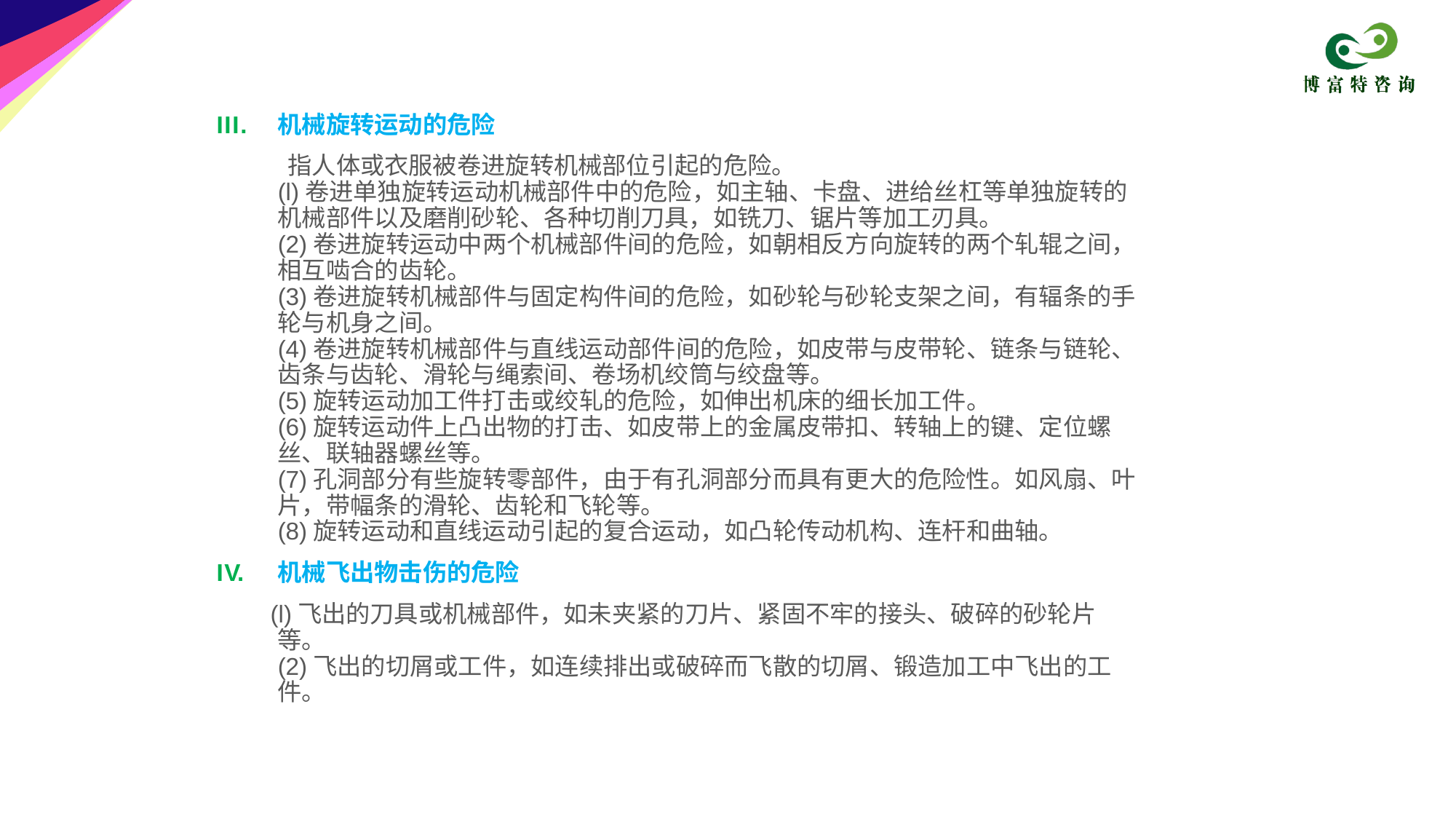

机械旋转运动的危险
            指人体或衣服被卷进旋转机械部位引起的危险。
(l)卷进单独旋转运动机械部件中的危险，如主轴、卡盘、进给丝杠等单独旋转的机械部件以及磨削砂轮、各种切削刀具，如铣刀、锯片等加工刃具。
(2)卷进旋转运动中两个机械部件间的危险，如朝相反方向旋转的两个轧辊之间，相互啮合的齿轮。
(3)卷进旋转机械部件与固定构件间的危险，如砂轮与砂轮支架之间，有辐条的手轮与机身之间。
(4)卷进旋转机械部件与直线运动部件间的危险，如皮带与皮带轮、链条与链轮、齿条与齿轮、滑轮与绳索间、卷场机绞筒与绞盘等。
(5)旋转运动加工件打击或绞轧的危险，如伸出机床的细长加工件。
(6)旋转运动件上凸出物的打击、如皮带上的金属皮带扣、转轴上的键、定位螺丝、联轴器螺丝等。
(7)孔洞部分有些旋转零部件，由于有孔洞部分而具有更大的危险性。如风扇、叶片，带幅条的滑轮、齿轮和飞轮等。
(8)旋转运动和直线运动引起的复合运动，如凸轮传动机构、连杆和曲轴。
机械飞出物击伤的危险
        (l)飞出的刀具或机械部件，如未夹紧的刀片、紧固不牢的接头、破碎的砂轮片等。
(2)飞出的切屑或工件，如连续排出或破碎而飞散的切屑、锻造加工中飞出的工件。